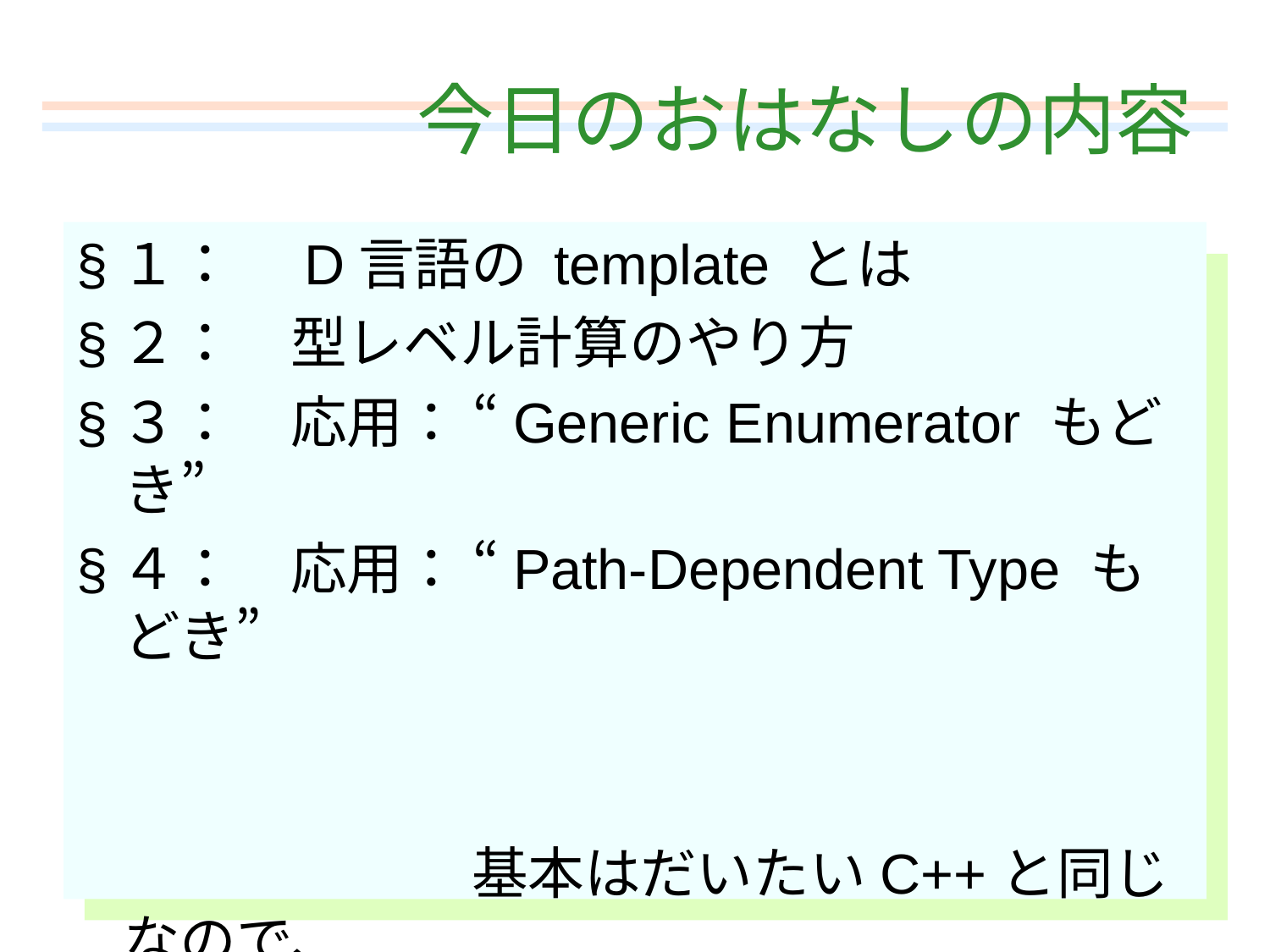

# 今日のおはなしの内容
§１：　D言語の template とは
§２：　型レベル計算のやり方
§３：　応用： “Generic Enumerator もどき”
§４：　応用： “Path-Dependent Type もどき”

　　　　　　　基本はだいたいC++と同じなので、
　　　　　　　C++と違う部分を中心に・・・